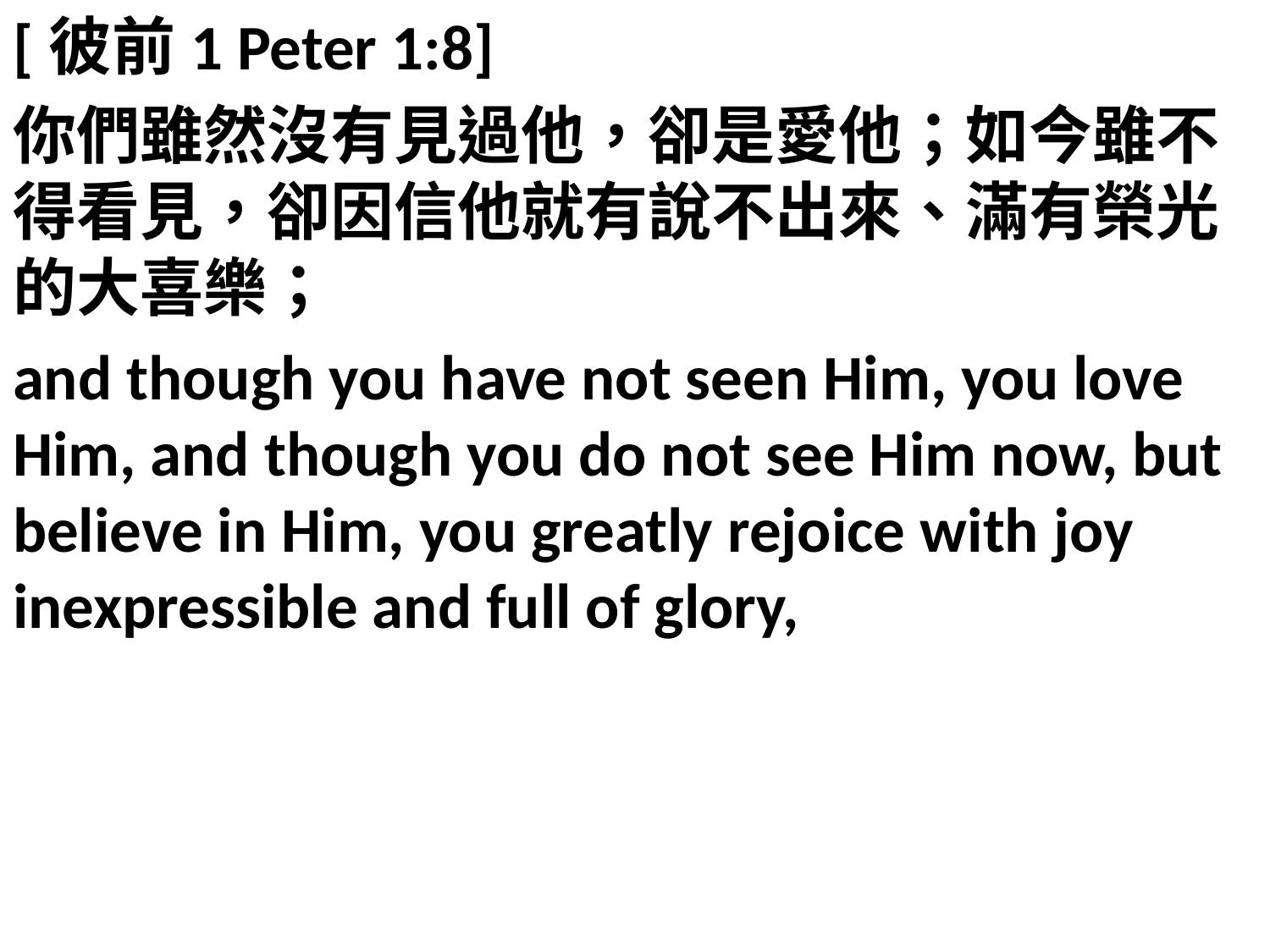

[彼前1 Peter 1:8]
你們雖然沒有見過他，卻是愛他；如今雖不得看見，卻因信他就有說不出來、滿有榮光的大喜樂；
and though you have not seen Him, you love Him, and though you do not see Him now, but believe in Him, you greatly rejoice with joy inexpressible and full of glory,